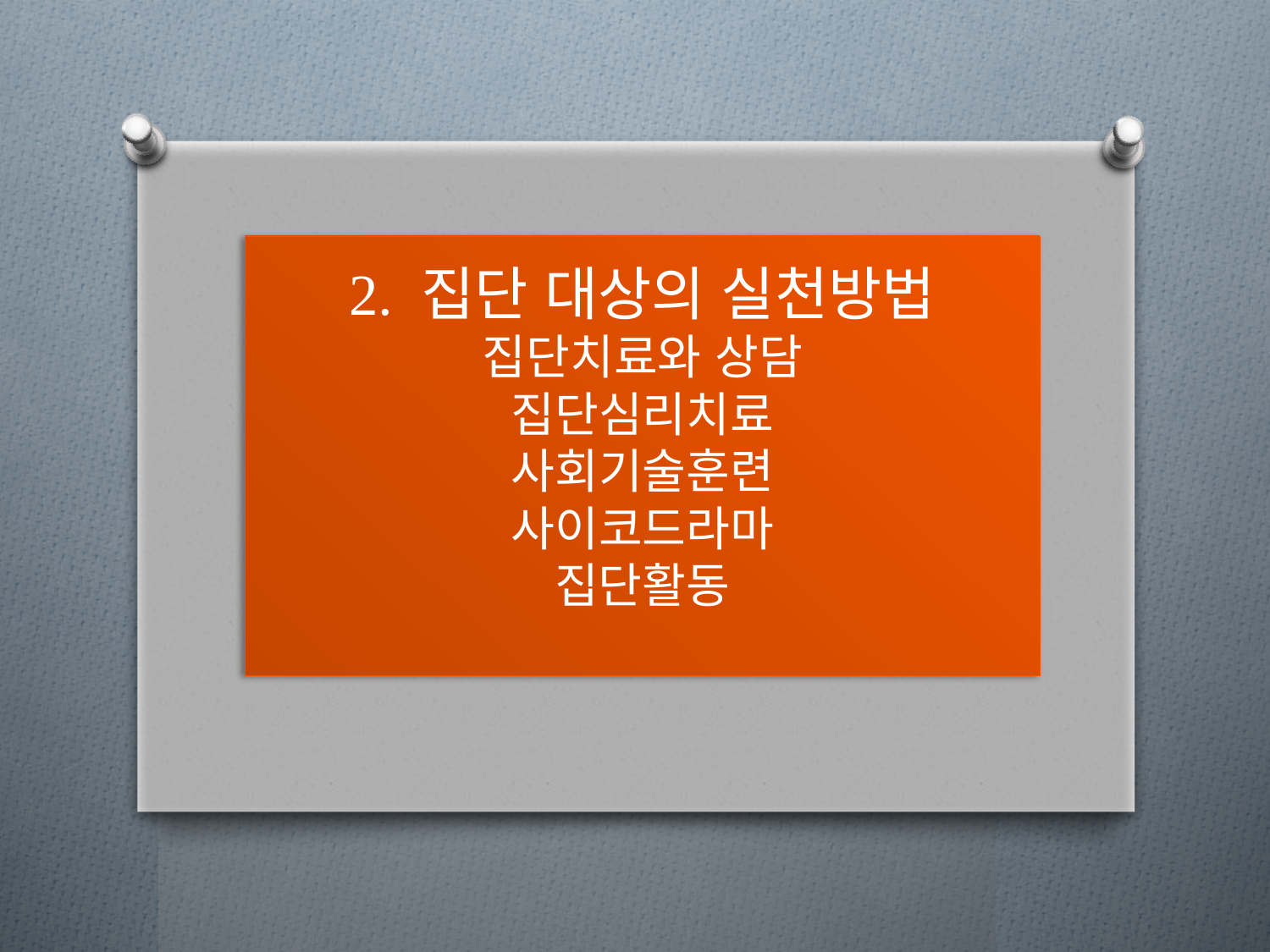

# 2. 집단 대상의 실천방법 집단치료와 상담 집단심리치료 사회기술훈련 사이코드라마 집단활동